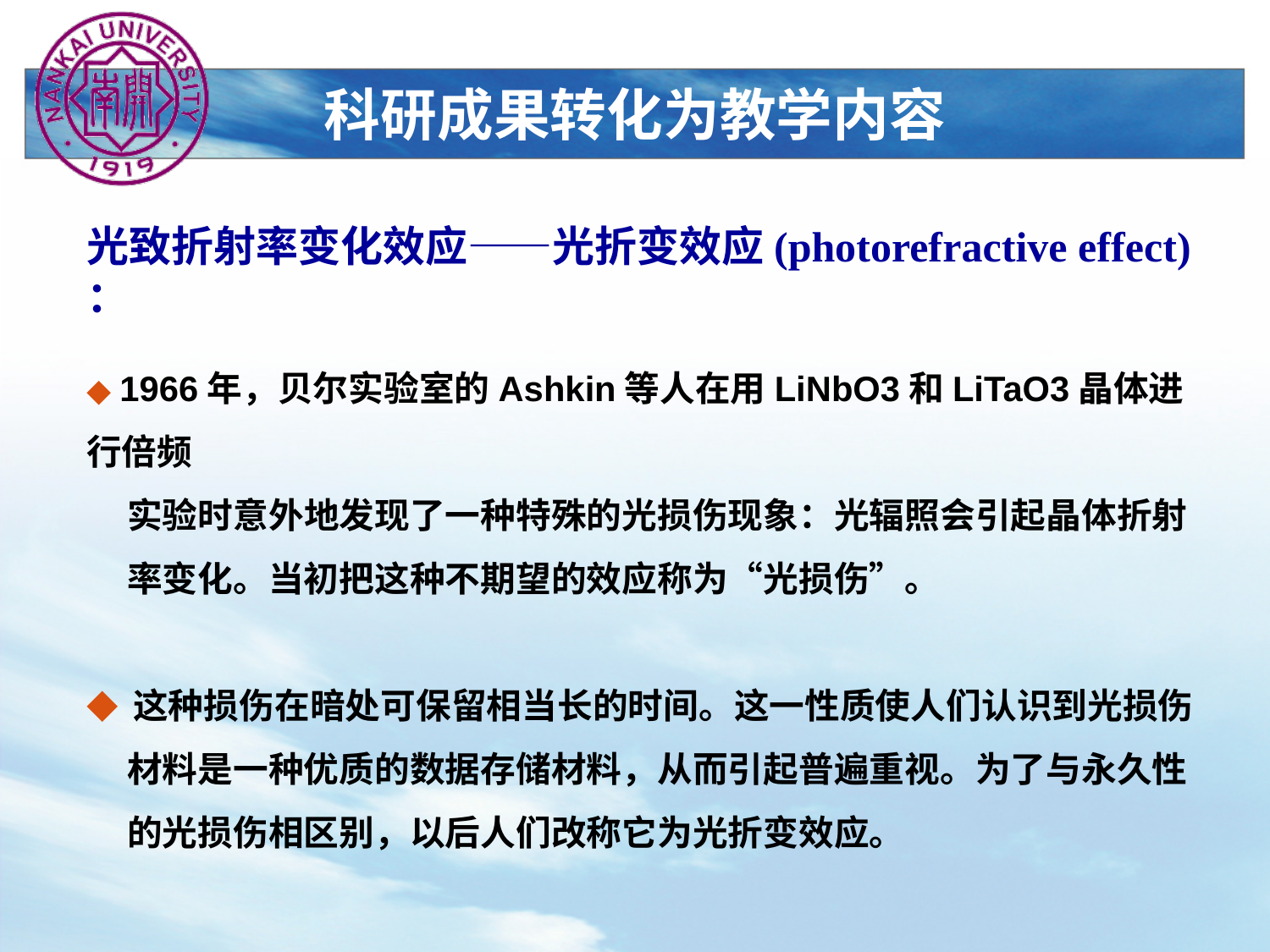

科研成果转化为教学内容
光致折射率变化效应——光折变效应(photorefractive effect) ：

◆ 1966年，贝尔实验室的Ashkin等人在用LiNbO3和LiTaO3晶体进行倍频
    实验时意外地发现了一种特殊的光损伤现象：光辐照会引起晶体折射
    率变化。当初把这种不期望的效应称为“光损伤”。

◆ 这种损伤在暗处可保留相当长的时间。这一性质使人们认识到光损伤
    材料是一种优质的数据存储材料，从而引起普遍重视。为了与永久性
    的光损伤相区别，以后人们改称它为光折变效应。